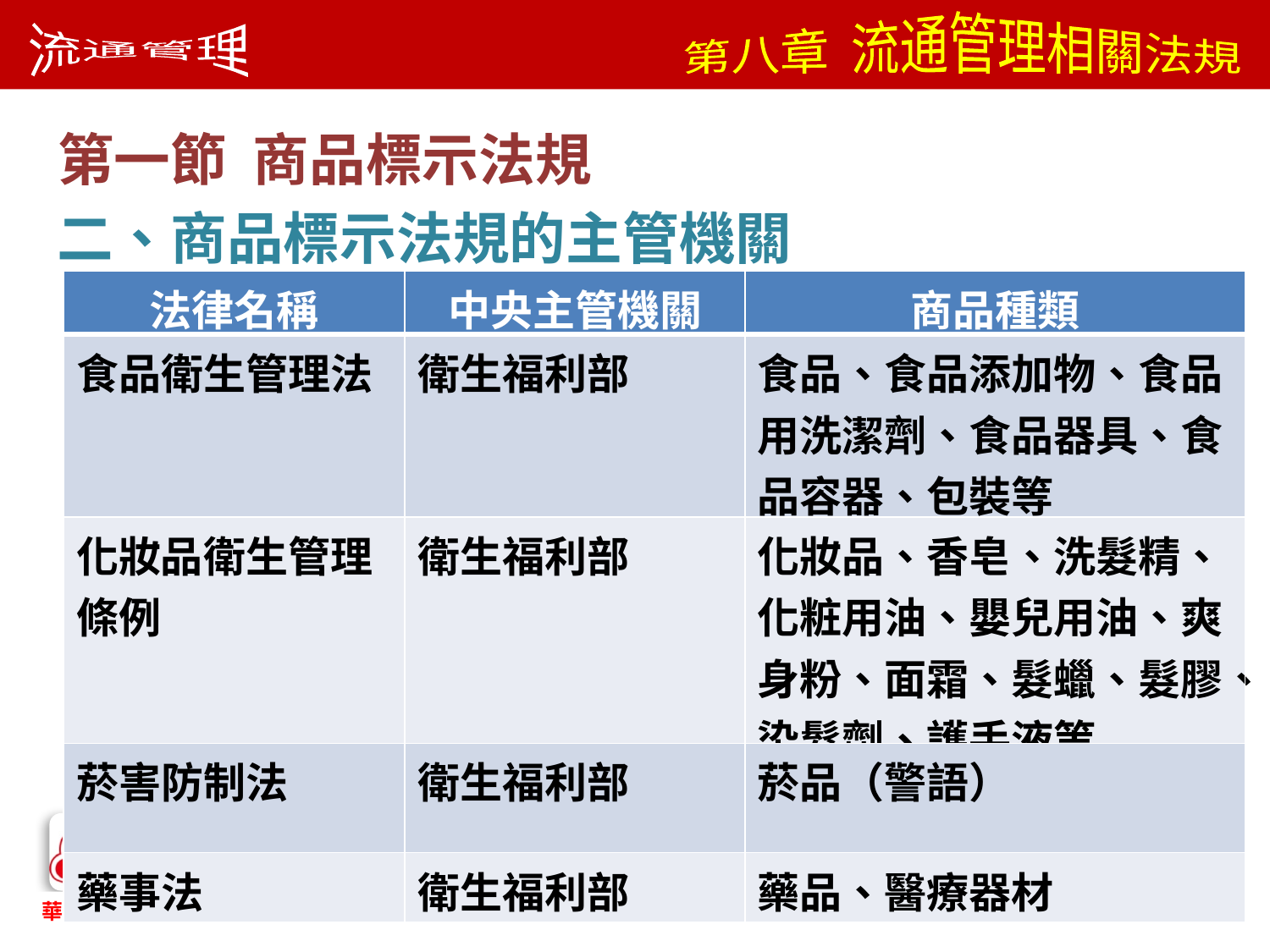

第一節  商品標示法規
二、商品標示法規的主管機關

| 法律名稱 | 中央主管機關 | 商品種類 |
| --- | --- | --- |
| 食品衛生管理法 | 衛生福利部 | 食品、食品添加物、食品用洗潔劑、食品器具、食品容器、包裝等 |
| 化妝品衛生管理條例 | 衛生福利部 | 化妝品、香皂、洗髮精、化粧用油、嬰兒用油、爽身粉、面霜、髮蠟、髮膠、染髮劑、護手液等 |
| 菸害防制法 | 衛生福利部 | 菸品（警語） |
| 藥事法 | 衛生福利部 | 藥品、醫療器材 |